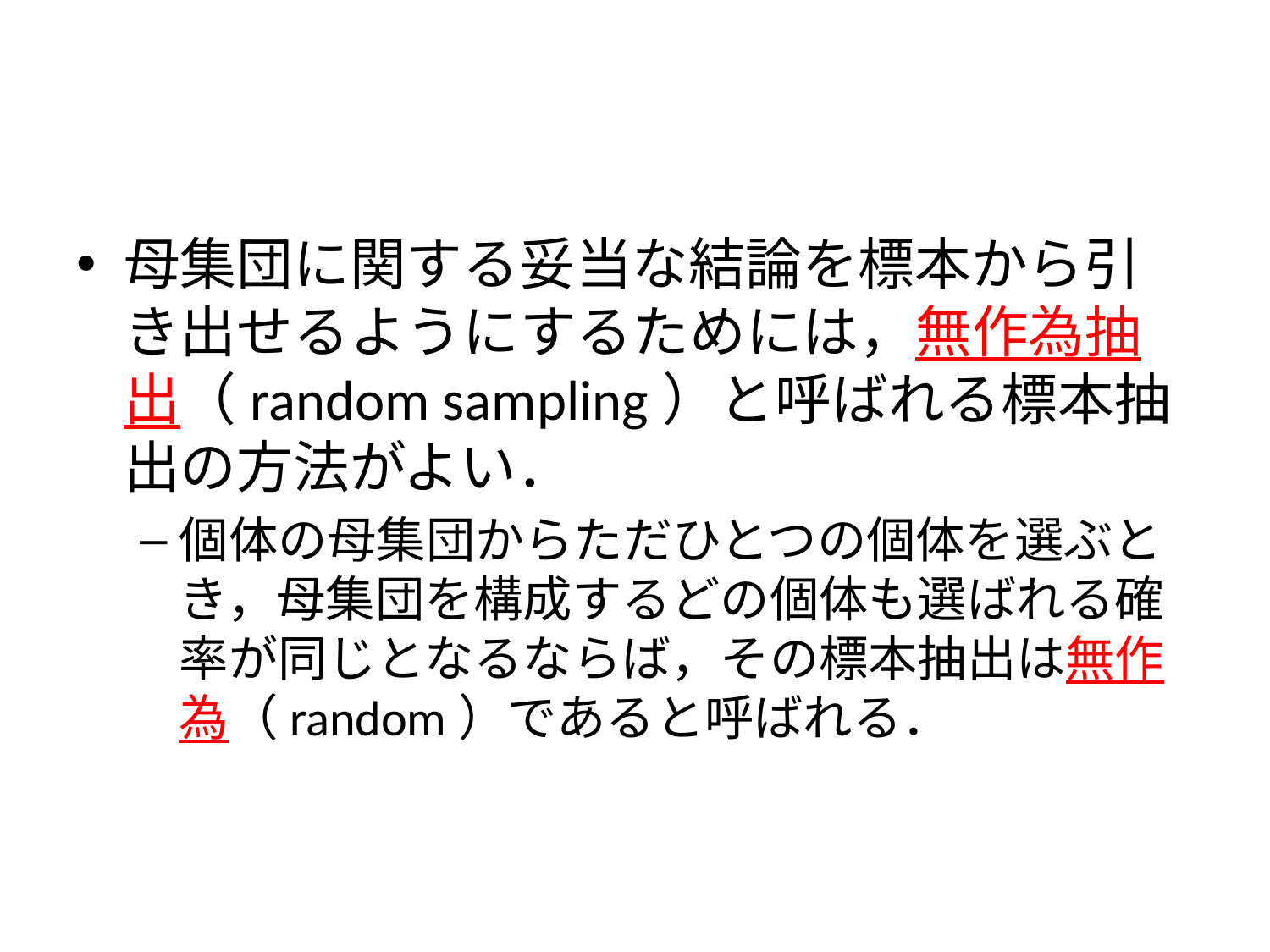

#
母集団に関する妥当な結論を標本から引き出せるようにするためには，無作為抽出（random sampling）と呼ばれる標本抽出の方法がよい．
個体の母集団からただひとつの個体を選ぶとき，母集団を構成するどの個体も選ばれる確率が同じとなるならば，その標本抽出は無作為（random）であると呼ばれる．